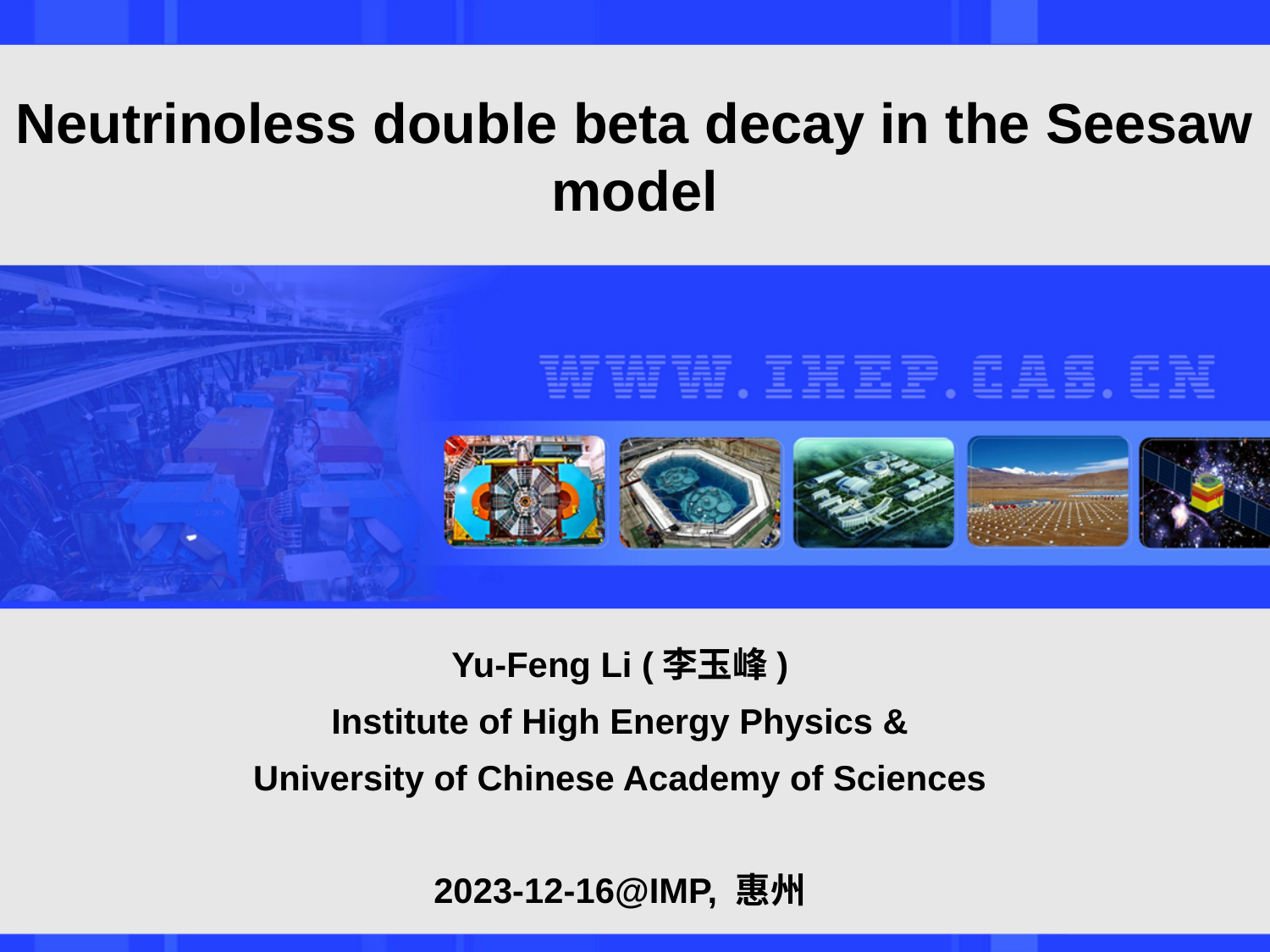

# Neutrinoless double beta decay in the Seesaw model
Yu-Feng Li (李玉峰)
Institute of High Energy Physics &
University of Chinese Academy of Sciences

2023-12-16@IMP, 惠州